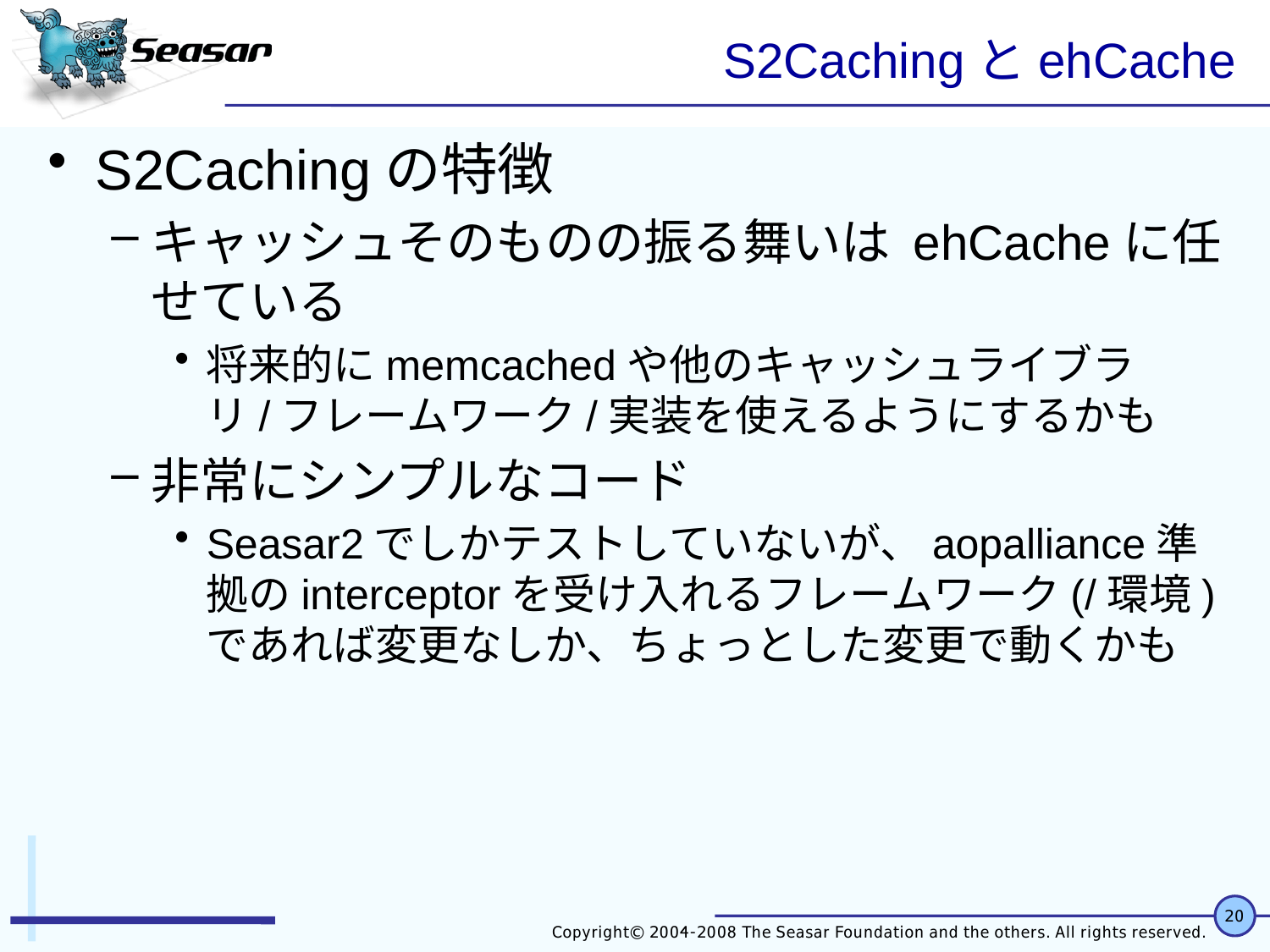

# S2CachingとehCache
S2Cachingの特徴
キャッシュそのものの振る舞いは ehCacheに任せている
将来的にmemcachedや他のキャッシュライブラリ/フレームワーク/実装を使えるようにするかも
非常にシンプルなコード
Seasar2でしかテストしていないが、aopalliance準拠のinterceptorを受け入れるフレームワーク(/環境)であれば変更なしか、ちょっとした変更で動くかも